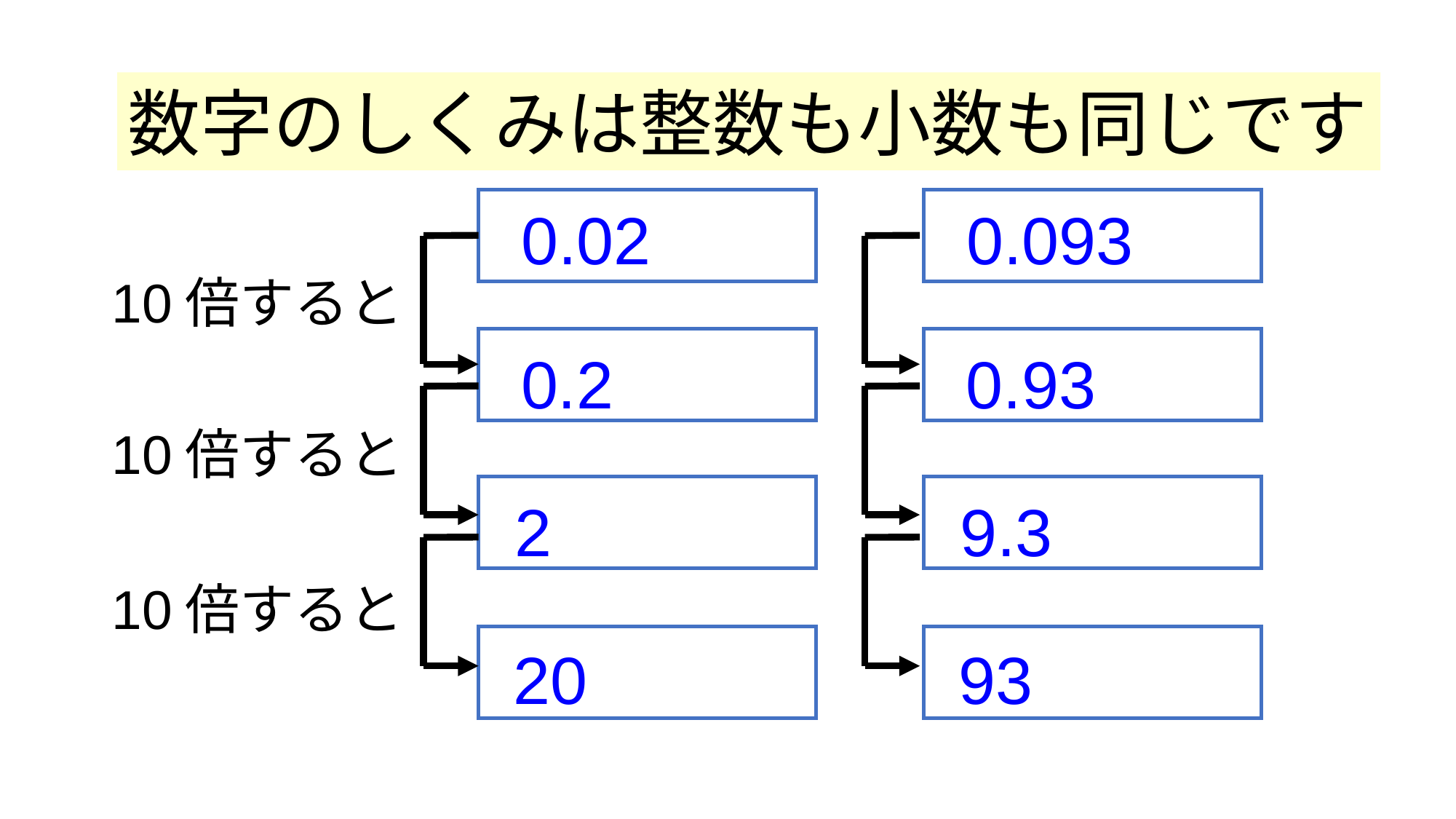

数字のしくみは整数も小数も同じです

0.02
0.093
10倍すると

0.2
0.93
10倍すると

2
9.3
10倍すると

20
93